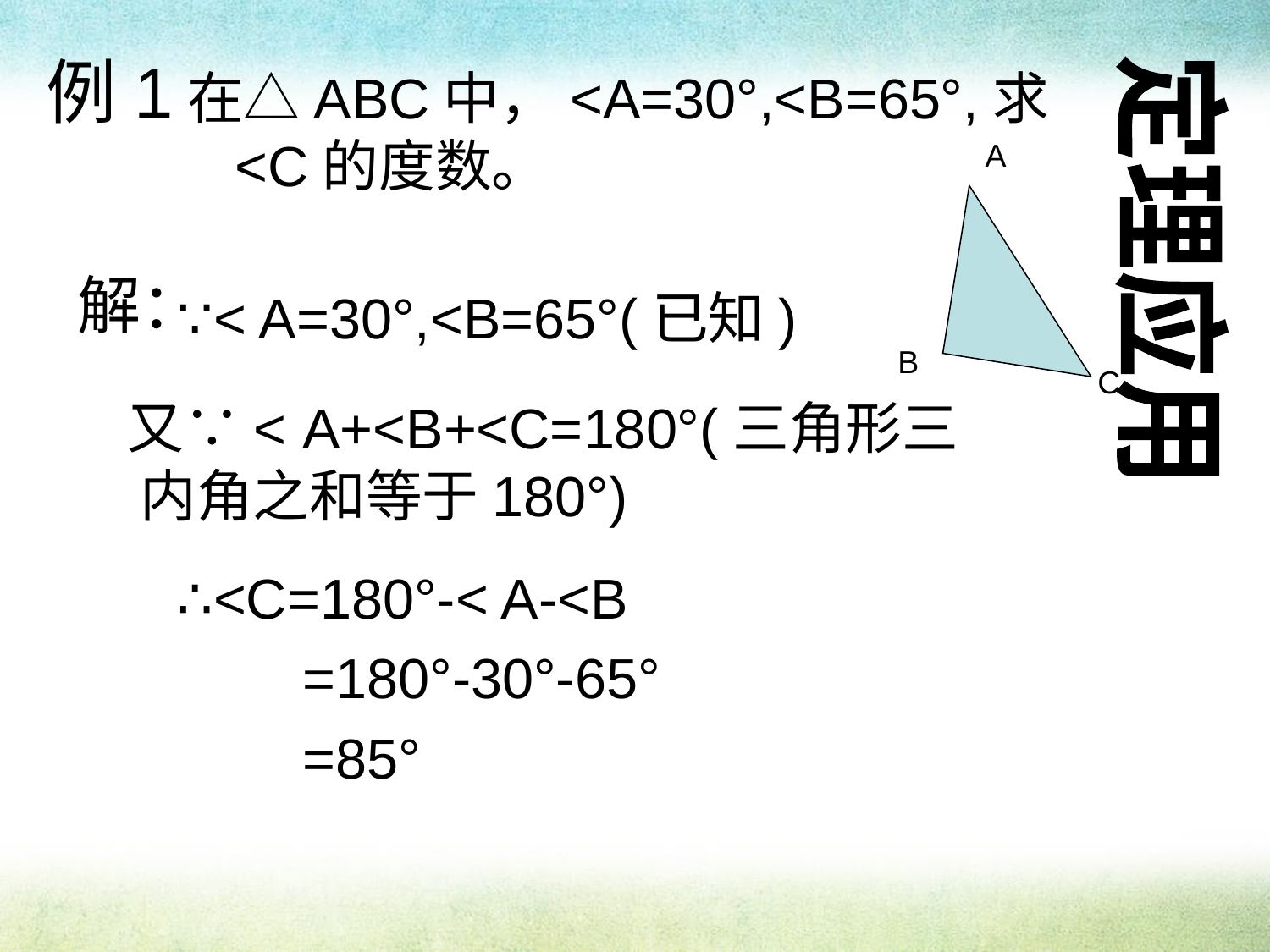

例1
在△ABC中，<A=30°,<B=65°,求<C的度数。
A

定理应用
解：
∵< A=30°,<B=65°(已知)
B
C
又∵< A+<B+<C=180°(三角形三   内角之和等于180°)
∴<C=180°-< A-<B
        =180°-30°-65°
        =85°